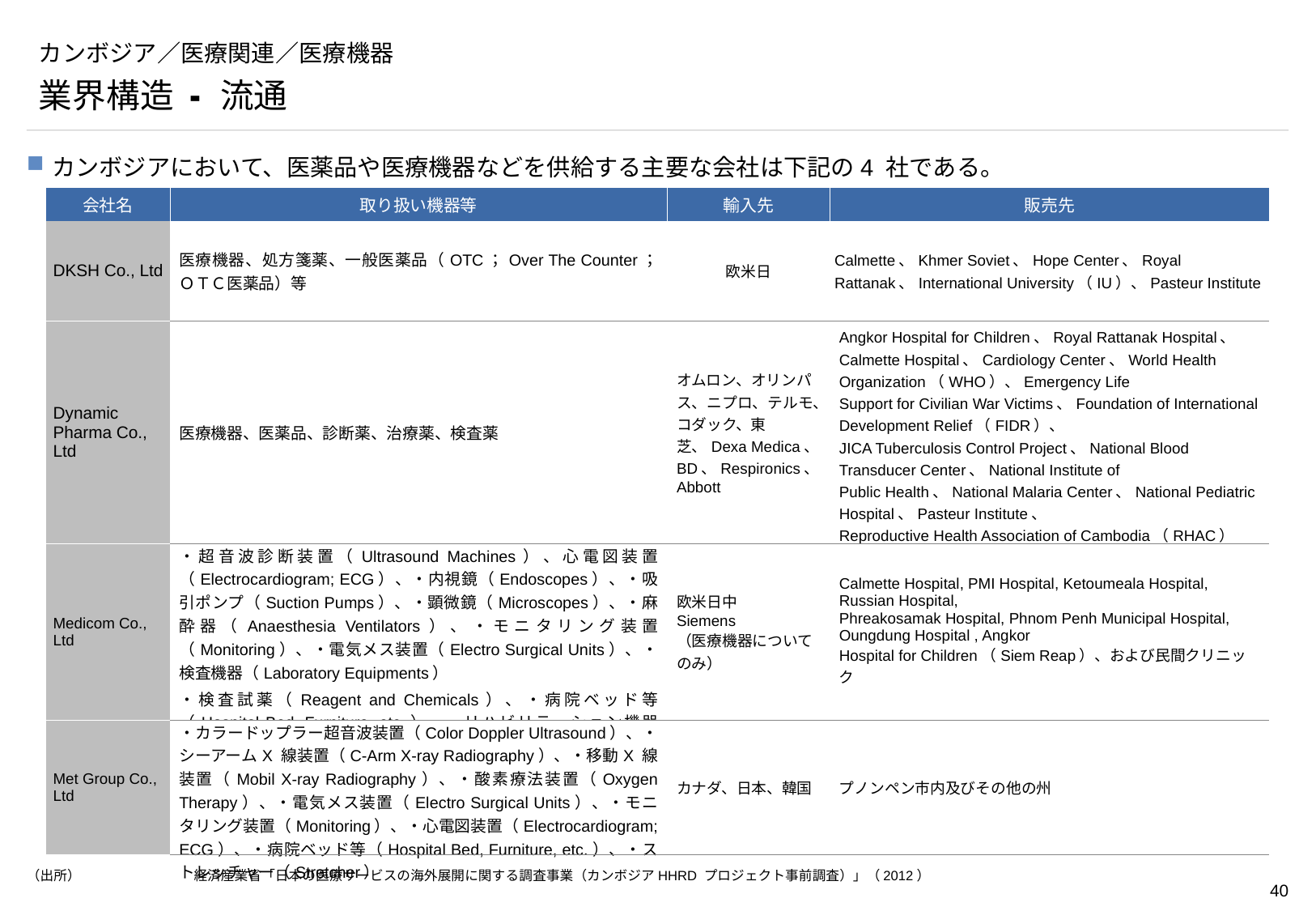

# カンボジア／医療関連／医療機器
業界構造 - 流通
カンボジアにおいて、医薬品や医療機器などを供給する主要な会社は下記の4 社である。
| 会社名 | 取り扱い機器等 | 輸入先 | 販売先 |
| --- | --- | --- | --- |
| DKSH Co., Ltd | 医療機器、処方箋薬、一般医薬品（OTC；Over The Counter；ＯＴＣ医薬品）等 | 欧米日 | Calmette、Khmer Soviet、Hope Center、Royal Rattanak、International University（IU）、Pasteur Institute |
| Dynamic Pharma Co., Ltd | 医療機器、医薬品、診断薬、治療薬、検査薬 | オムロン、オリンパス、ニプロ、テルモ、 コダック、東芝、Dexa Medica、BD、Respironics、Abbott | Angkor Hospital for Children、Royal Rattanak Hospital、 Calmette Hospital、Cardiology Center、World Health Organization（WHO）、Emergency Life Support for Civilian War Victims、Foundation of International Development Relief（FIDR）、 JICA Tuberculosis Control Project、National Blood Transducer Center、National Institute of Public Health、National Malaria Center、National Pediatric Hospital、Pasteur Institute、 Reproductive Health Association of Cambodia（RHAC） |
| Medicom Co., Ltd | ・超音波診断装置（Ultrasound Machines）、心電図装置（Electrocardiogram; ECG）、・内視鏡（Endoscopes）、・吸引ポンプ（Suction Pumps）、・顕微鏡（Microscopes）、・麻酔器（Anaesthesia Ventilators）、・モニタリング装置（Monitoring）、・電気メス装置（Electro Surgical Units）、・検査機器（Laboratory Equipments） ・検査試薬（Reagent and Chemicals）、・病院ベッド等（Hospital Bed, Furniture, etc.）、・リハビリテーション機器（Rehabilitation devices） | 欧米日中 Siemens （医療機器についてのみ） | Calmette Hospital, PMI Hospital, Ketoumeala Hospital, Russian Hospital, Phreakosamak Hospital, Phnom Penh Municipal Hospital, Oungdung Hospital , Angkor Hospital for Children（Siem Reap）、および民間クリニック |
| Met Group Co., Ltd | ・カラードップラー超音波装置（Color Doppler Ultrasound）、・シーアームX 線装置（C-Arm X-ray Radiography）、・移動X 線装置（Mobil X-ray Radiography）、・酸素療法装置（Oxygen Therapy）、・電気メス装置（Electro Surgical Units）、・モニタリング装置（Monitoring）、・心電図装置（Electrocardiogram; ECG）、・病院ベッド等（Hospital Bed, Furniture, etc.）、・ストレッチャー（Stretcher） | カナダ、日本、韓国 | プノンペン市内及びその他の州 |
（出所）	経済産業省「日本の医療サービスの海外展開に関する調査事業（カンボジアHHRD プロジェクト事前調査）」（2012）